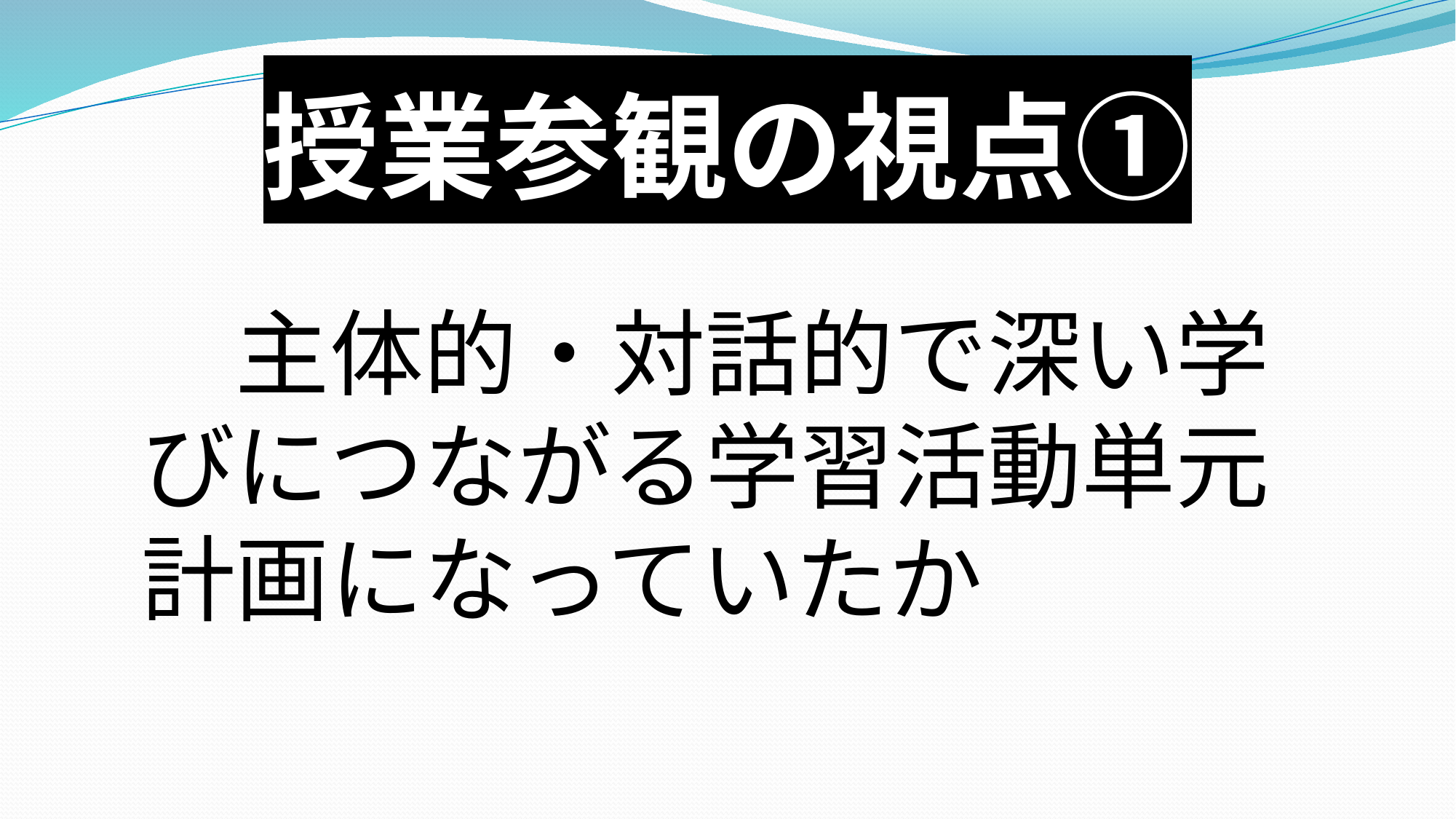

# 授業参観の視点①
　主体的・対話的で深い学びにつながる学習活動単元計画になっていたか